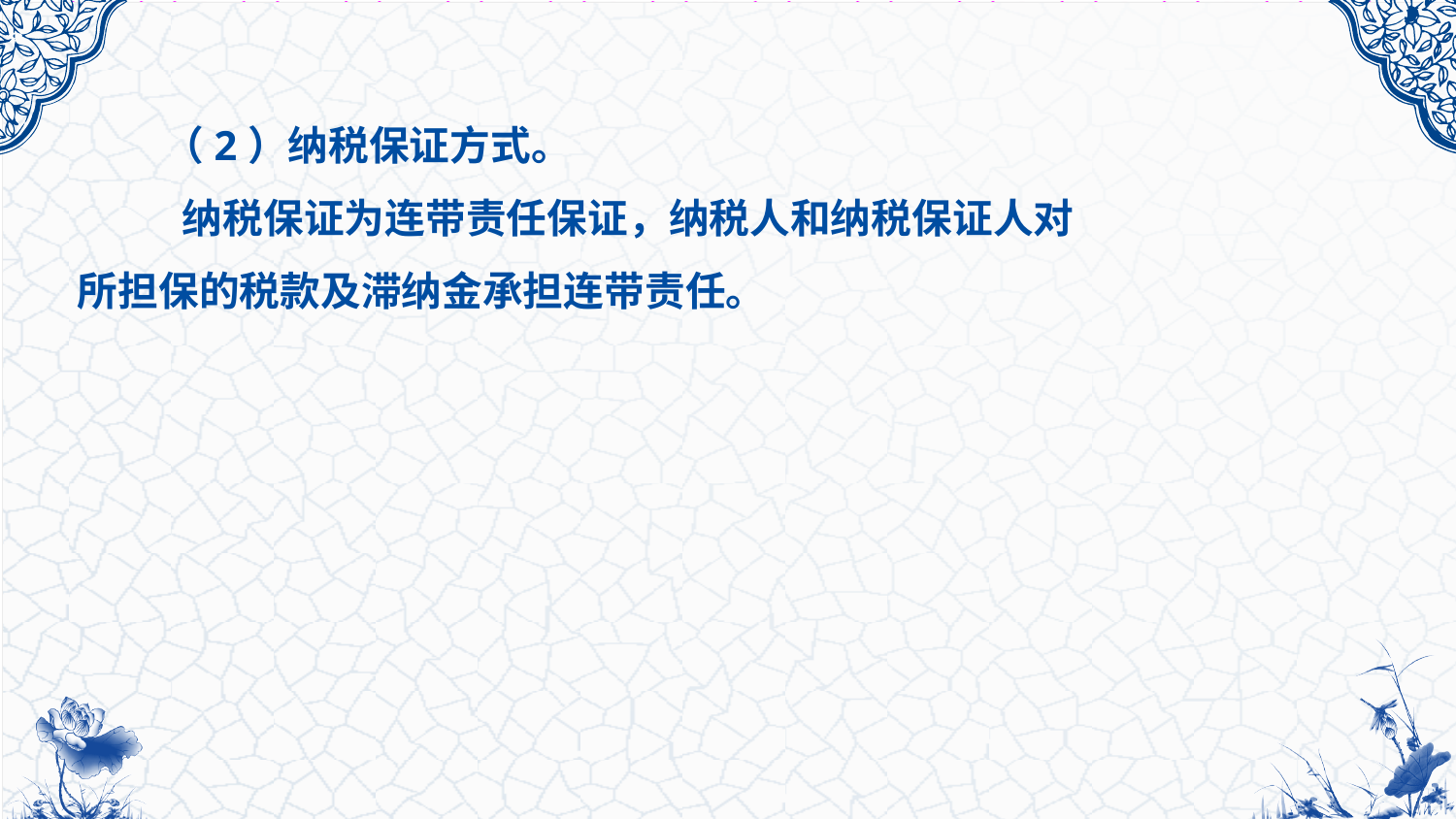

（2）纳税保证方式。
 纳税保证为连带责任保证，纳税人和纳税保证人对所担保的税款及滞纳金承担连带责任。